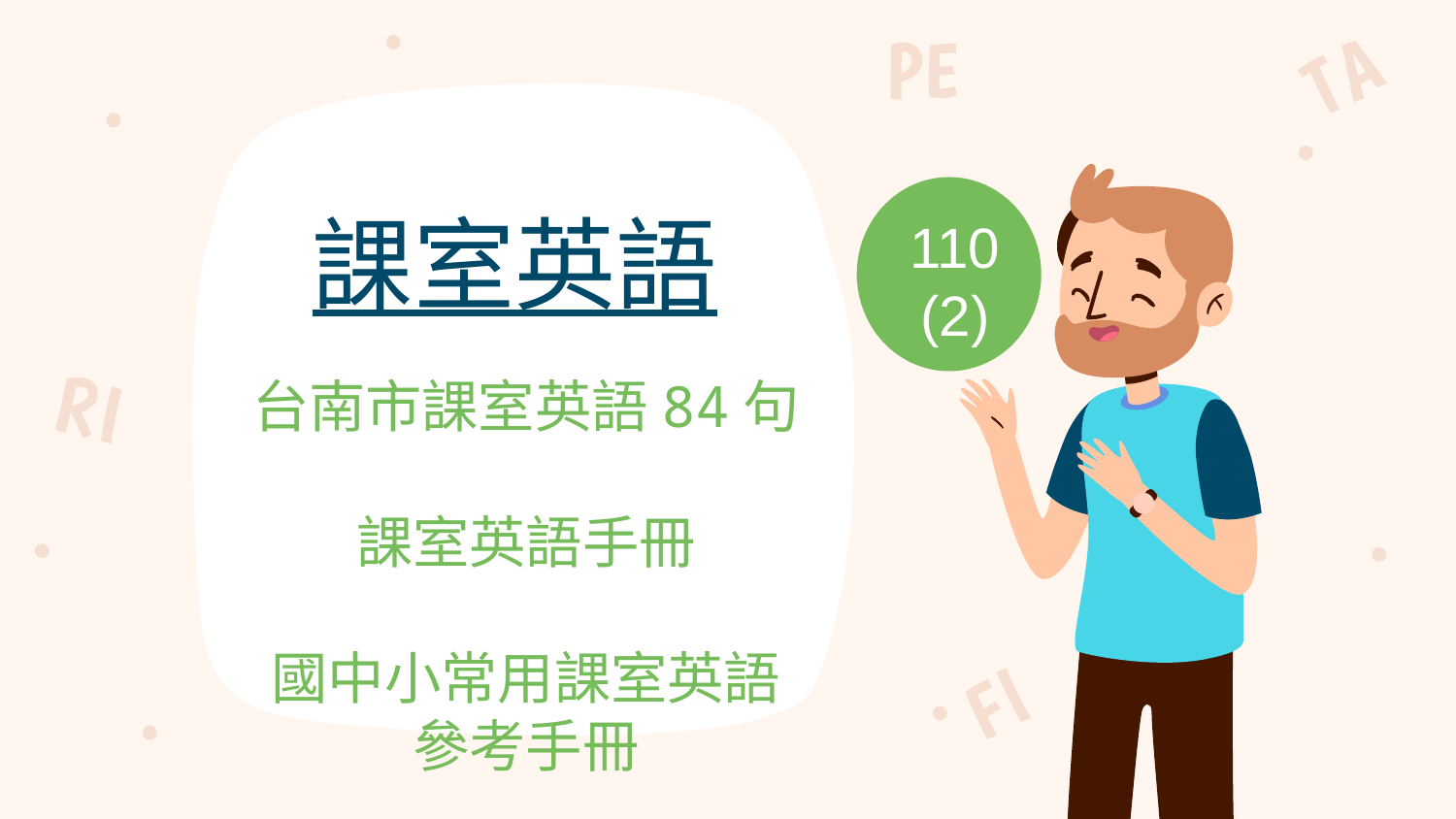

# 課室英語
110
(2)
台南市課室英語84句

課室英語手冊

國中小常用課室英語
參考手冊